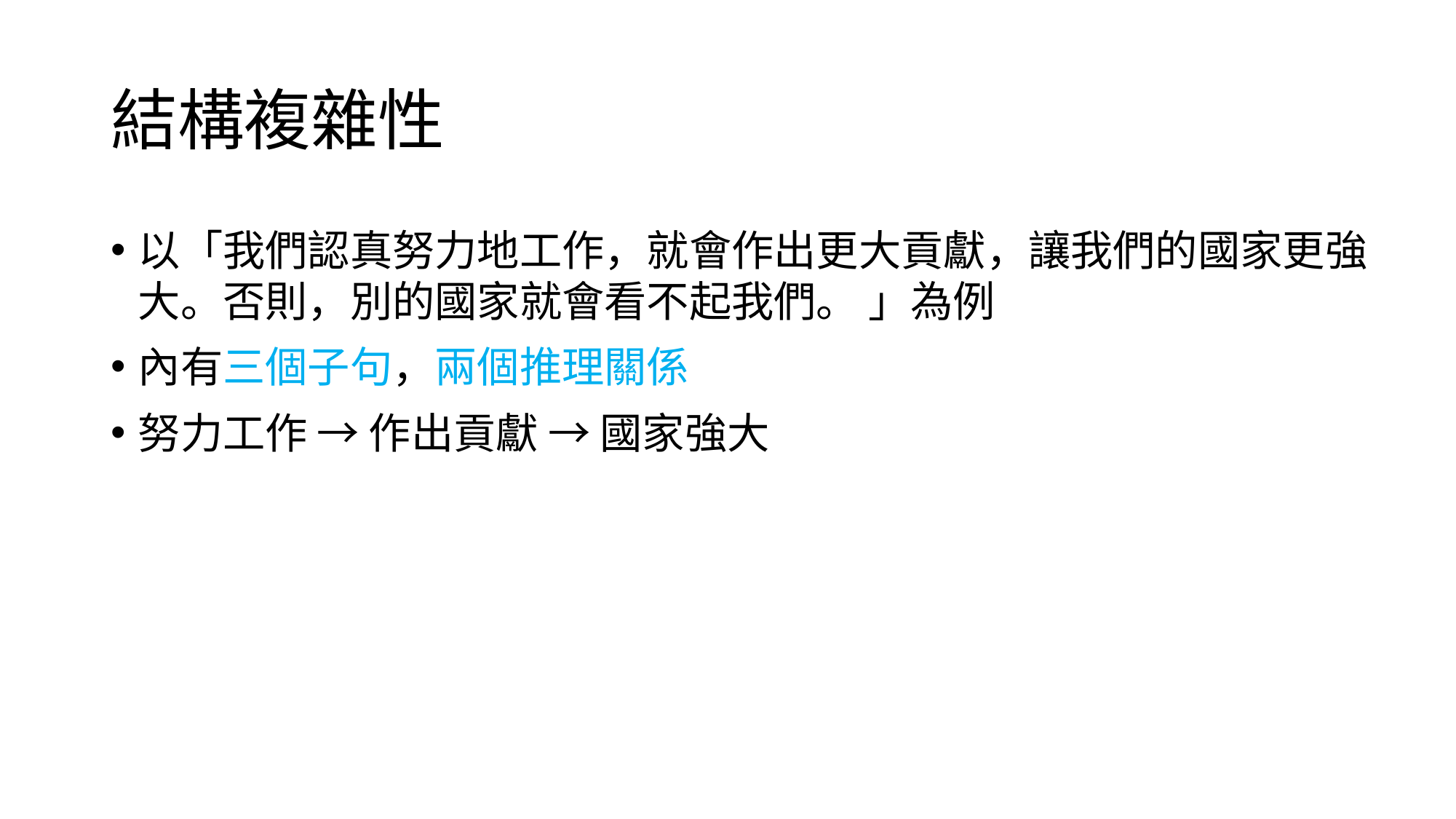

# 結構複雜性
以「我們認真努力地工作，就會作出更大貢獻，讓我們的國家更強大。否則，別的國家就會看不起我們。 」為例
內有三個子句，兩個推理關係
努力工作 → 作出貢獻 → 國家強大